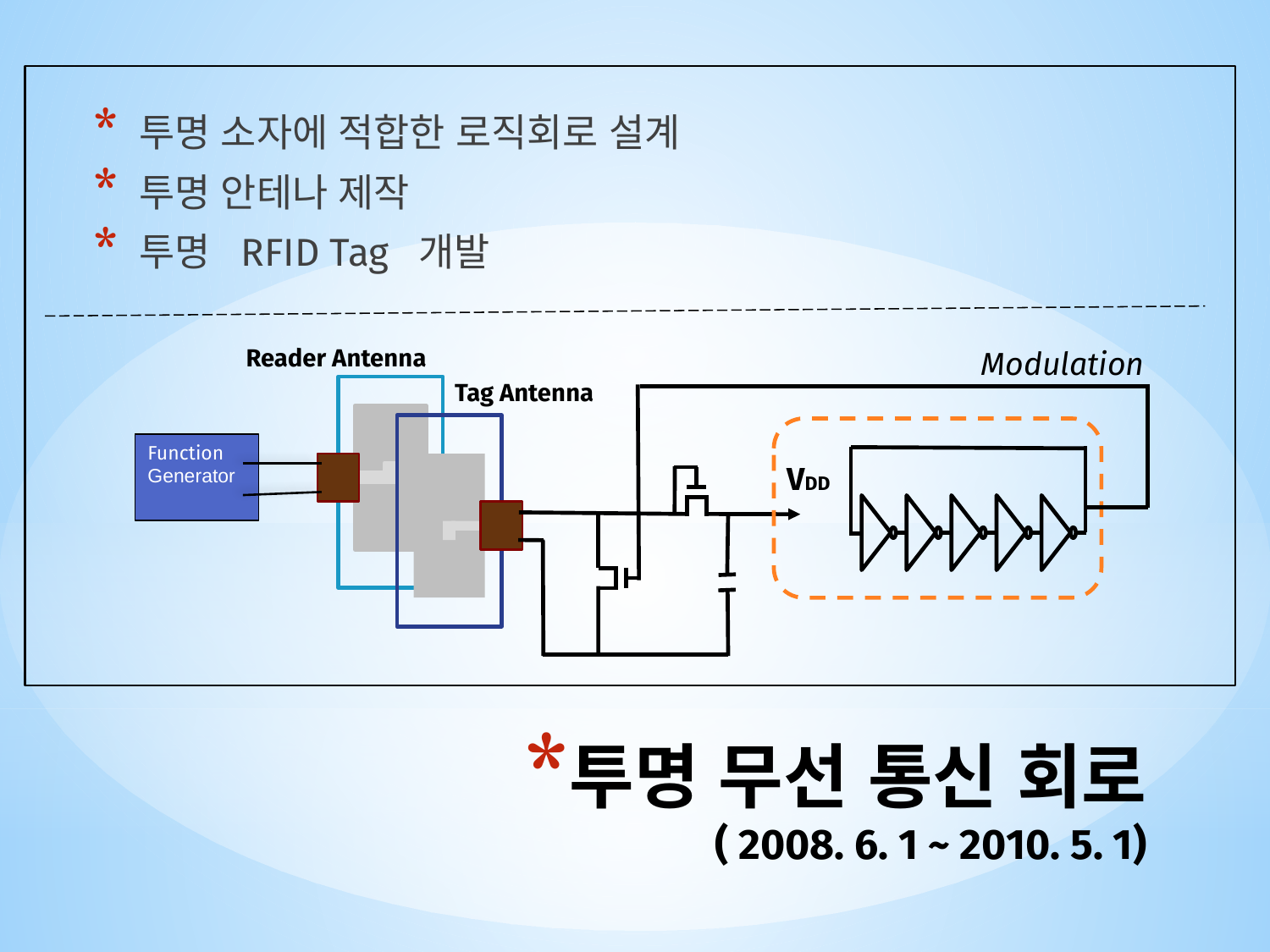

투명 소자에 적합한 로직회로 설계
 투명 안테나 제작
 투명  RFID Tag  개발

Reader Antenna
Tag Antenna

Function Generator

VDD

Modulation
# 투명 무선 통신 회로 ( 2008. 6. 1 ~ 2010. 5. 1)